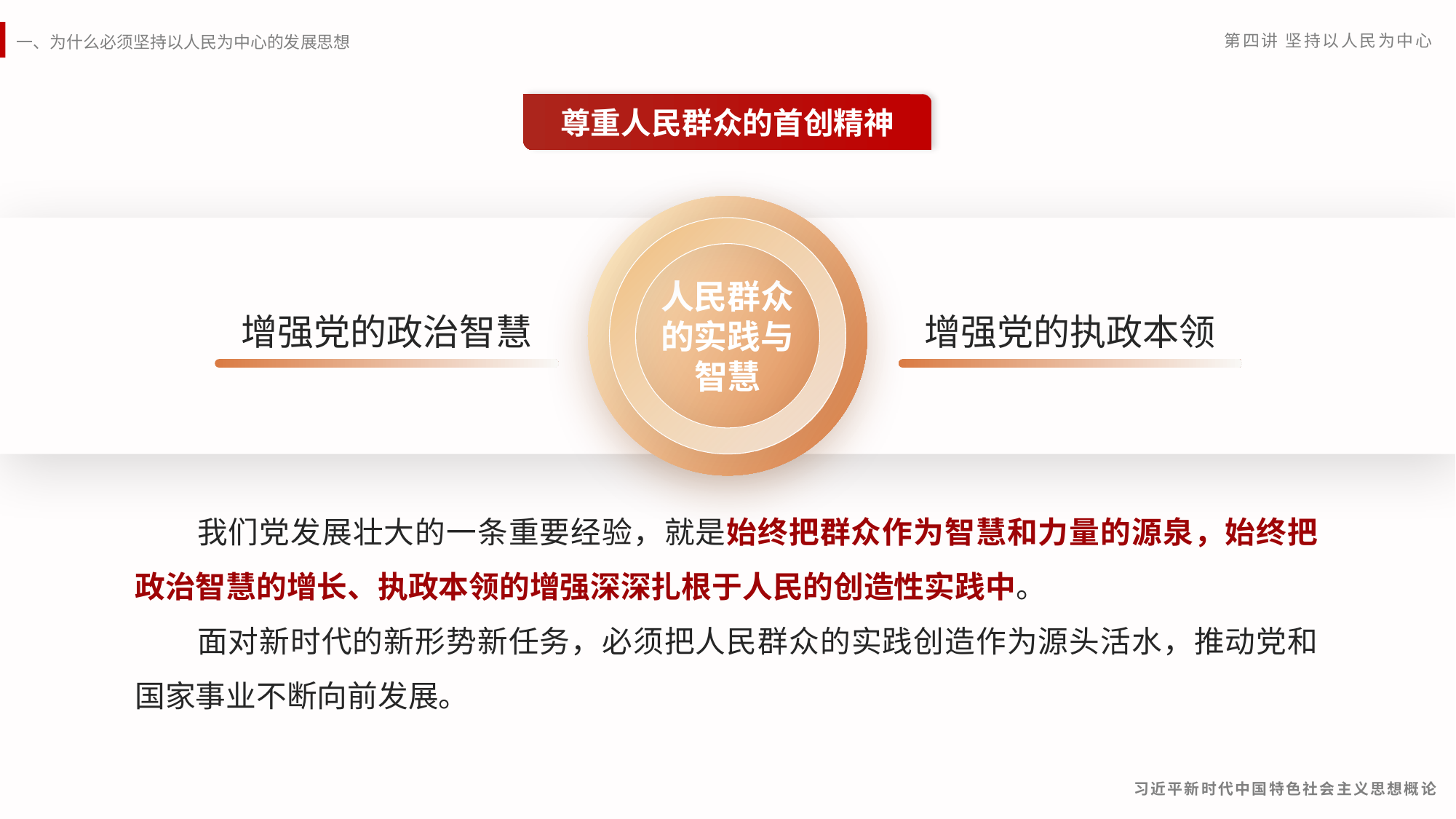

尊重人民群众的首创精神
人民群众
的实践与
智慧

增强党的政治智慧

增强党的执政本领

　　我们党发展壮大的一条重要经验，就是始终把群众作为智慧和力量的源泉，始终把政治智慧的增长、执政本领的增强深深扎根于人民的创造性实践中。
　　面对新时代的新形势新任务，必须把人民群众的实践创造作为源头活水，推动党和国家事业不断向前发展。